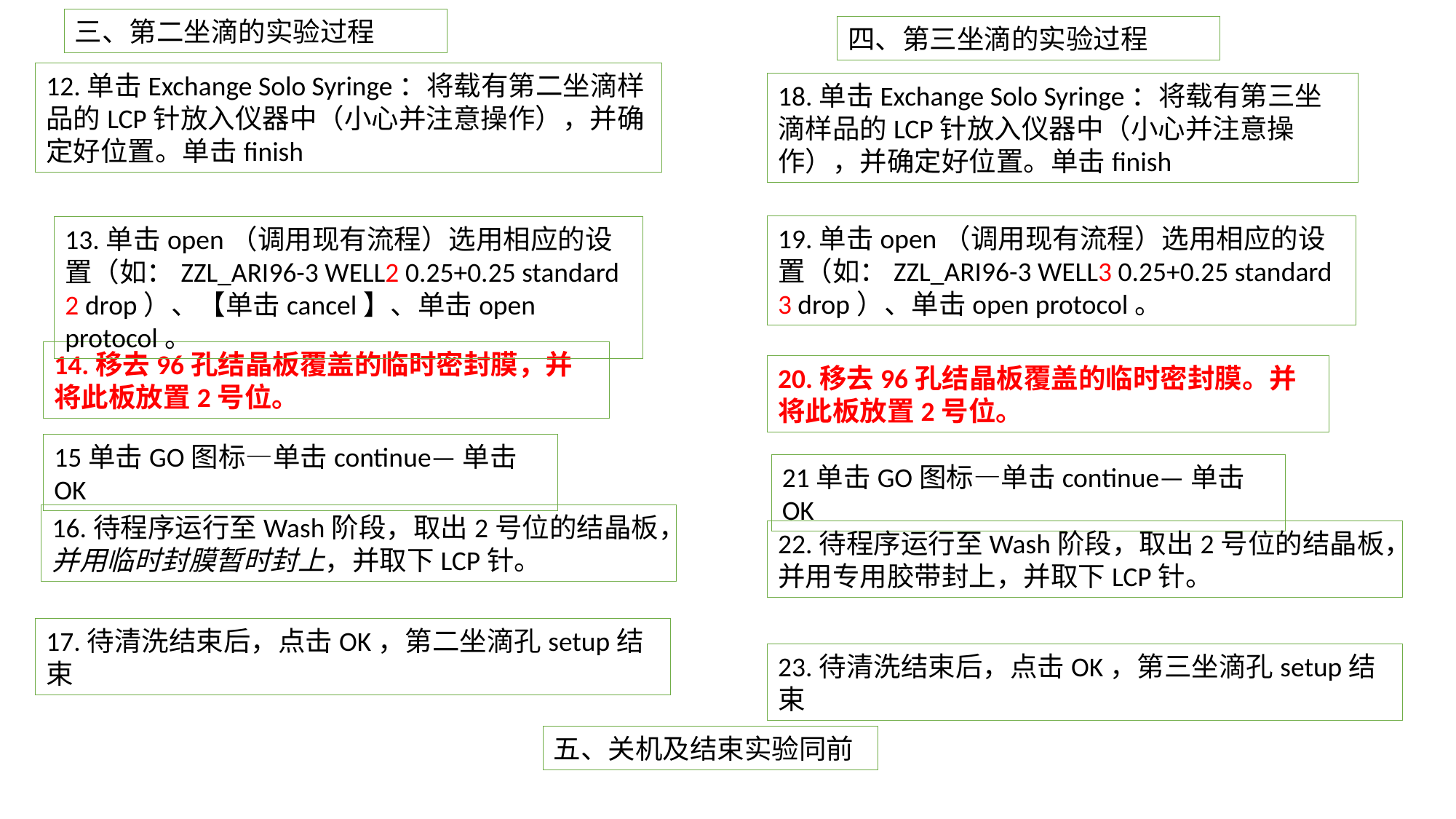

三、第二坐滴的实验过程
四、第三坐滴的实验过程
12.单击Exchange Solo Syringe：将载有第二坐滴样品的LCP针放入仪器中（小心并注意操作），并确定好位置。单击finish
18.单击Exchange Solo Syringe：将载有第三坐滴样品的LCP针放入仪器中（小心并注意操作），并确定好位置。单击finish
19.单击open（调用现有流程）选用相应的设置（如：ZZL_ARI96-3 WELL3 0.25+0.25 standard 3 drop）、单击open protocol。
13.单击open（调用现有流程）选用相应的设置（如：ZZL_ARI96-3 WELL2 0.25+0.25 standard 2 drop）、【单击cancel】、单击open protocol。
14.移去96孔结晶板覆盖的临时密封膜，并将此板放置2号位。
20.移去96孔结晶板覆盖的临时密封膜。并将此板放置2号位。
15单击GO图标—单击continue—单击OK
21单击GO图标—单击continue—单击OK
16.待程序运行至Wash阶段，取出2号位的结晶板，并用临时封膜暂时封上，并取下LCP针。
22.待程序运行至Wash阶段，取出2号位的结晶板，并用专用胶带封上，并取下LCP针。
17.待清洗结束后，点击OK，第二坐滴孔setup结束
23.待清洗结束后，点击OK，第三坐滴孔setup结束
五、关机及结束实验同前